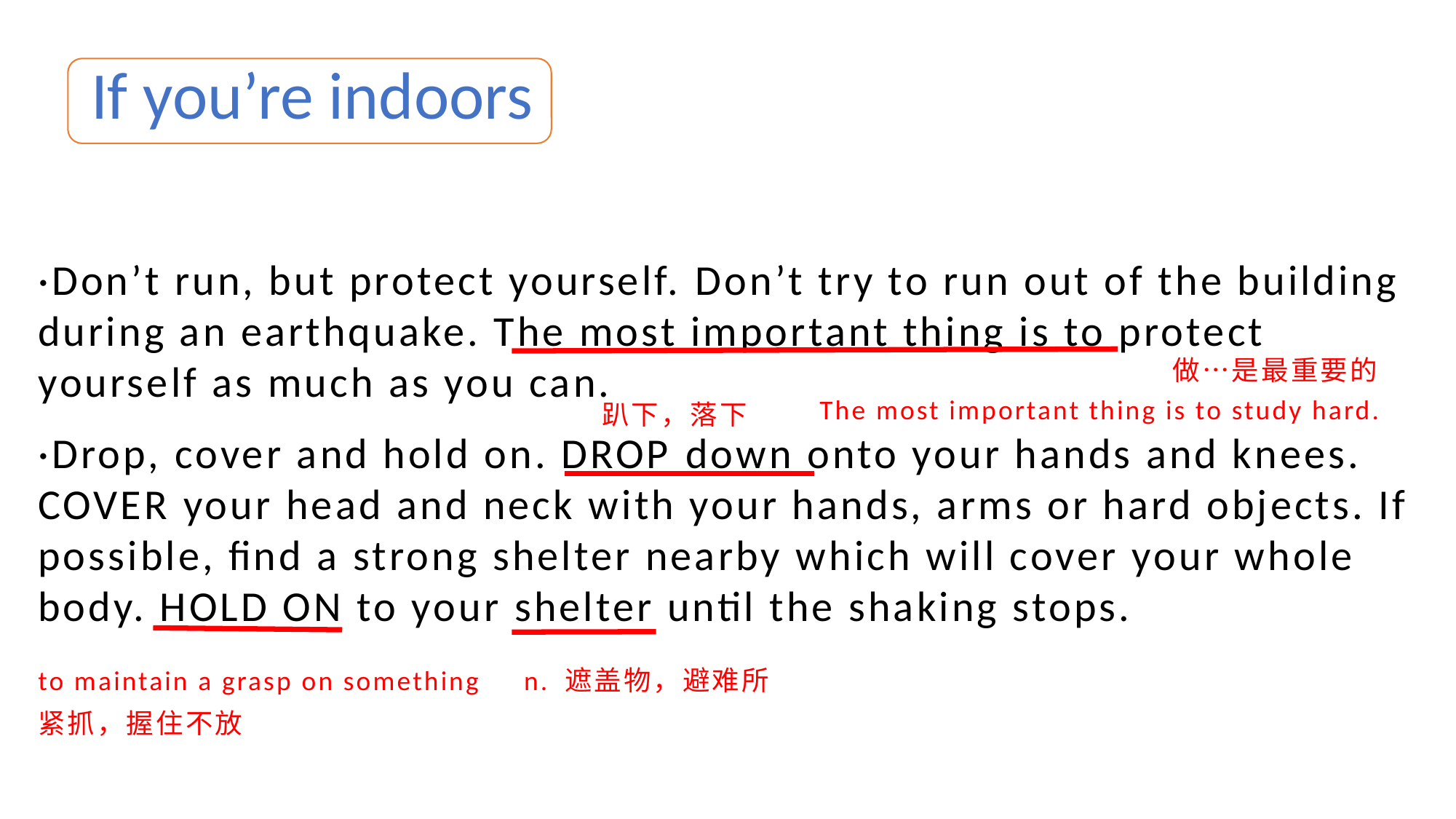

# If you’re indoors

·Don’t run, but protect yourself. Don’t try to run out of the building during an earthquake. The most important thing is to protect yourself as much as you can.
·Drop, cover and hold on. DROP down onto your hands and knees. COVER your head and neck with your hands, arms or hard objects. If possible, find a strong shelter nearby which will cover your whole body. HOLD ON to your shelter until the shaking stops.
做…是最重要的

The most important thing is to study hard.

趴下，落下

to maintain a grasp on something 紧抓，握住不放

n. 遮盖物，避难所